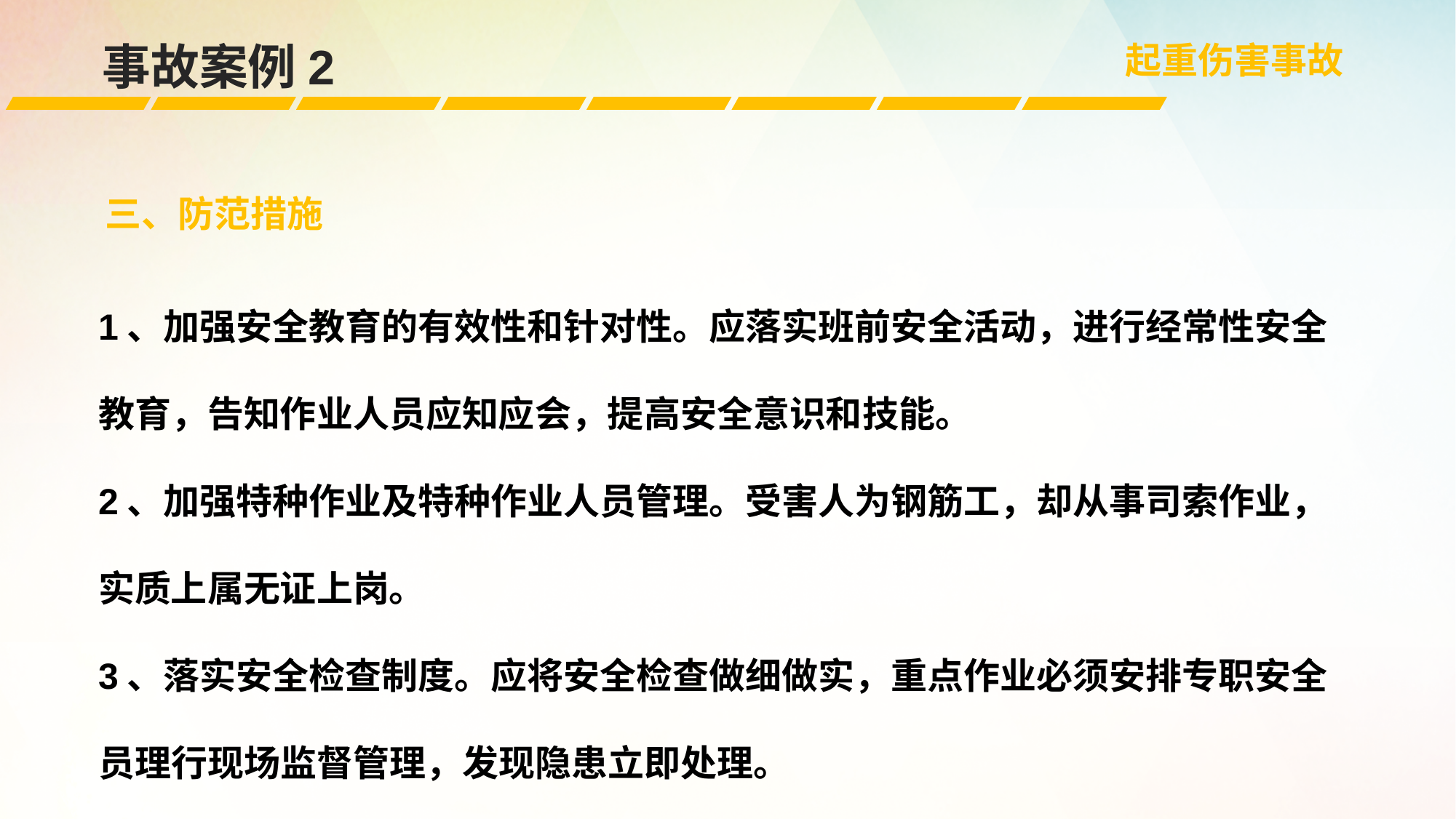

事故案例2
起重伤害事故
三、防范措施
1、加强安全教育的有效性和针对性。应落实班前安全活动，进行经常性安全教育，告知作业人员应知应会，提高安全意识和技能。
2、加强特种作业及特种作业人员管理。受害人为钢筋工，却从事司索作业，实质上属无证上岗。
3、落实安全检查制度。应将安全检查做细做实，重点作业必须安排专职安全员理行现场监督管理，发现隐患立即处理。